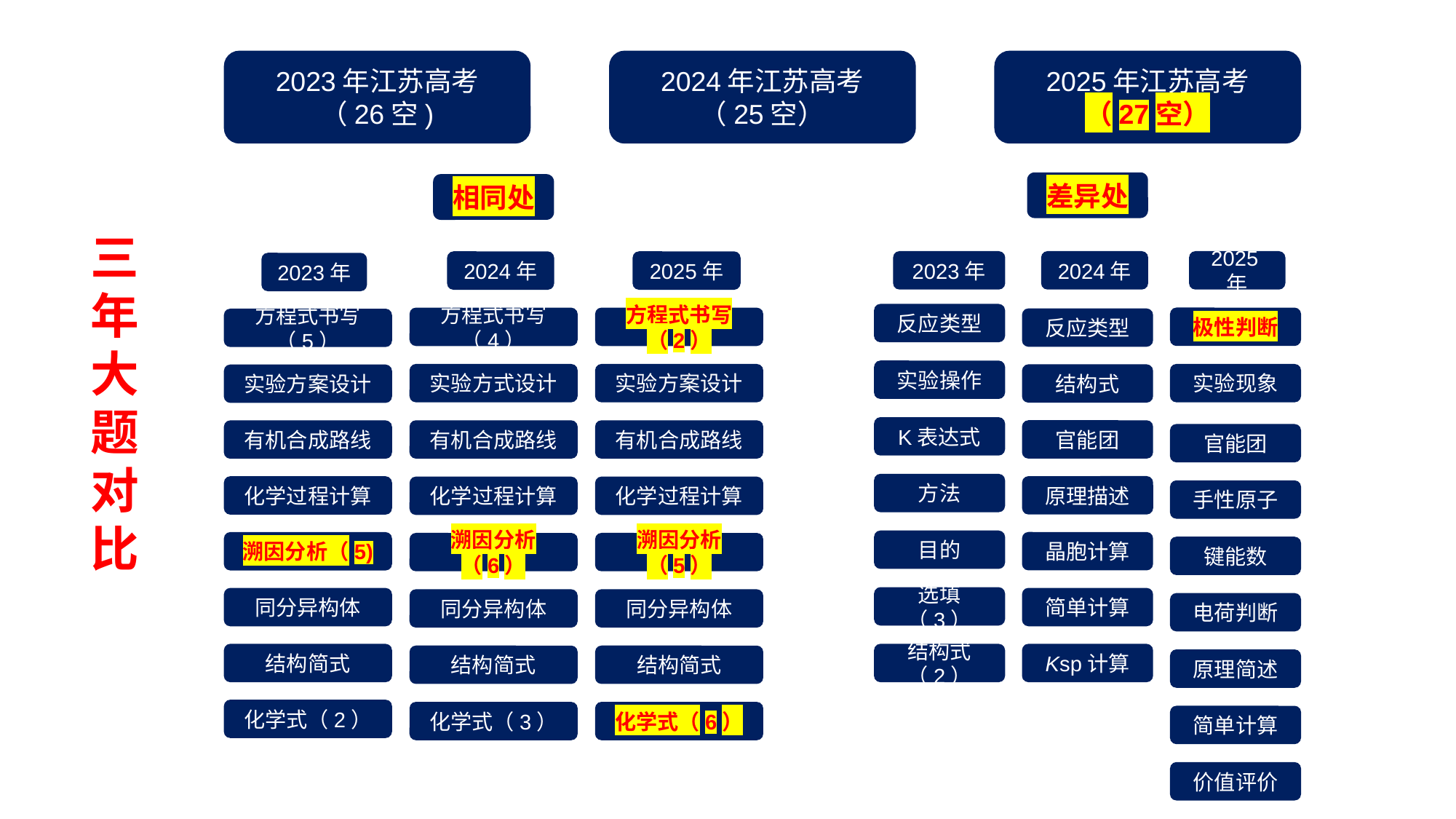

2024年江苏高考
（25空）
2025年江苏高考
（27空）
2023年江苏高考
（26空)
差异处
相同处
三
年
大
题
对
比
2023年
2024年
2025年
2024年
2025年
2023年
反应类型
极性判断
方程式书写（2）
方程式书写（4）
反应类型
方程式书写（5）
实验操作
实验现象
实验方案设计
实验方式设计
结构式
实验方案设计
K表达式
官能团
有机合成路线
有机合成路线
有机合成路线
官能团
方法
原理描述
化学过程计算
化学过程计算
化学过程计算
手性原子
目的
晶胞计算
溯因分析（5)
溯因分析（5）
溯因分析（6）
键能数
选填（3）
简单计算
同分异构体
同分异构体
同分异构体
电荷判断
结构简式
结构式（2）
Ksp计算
结构简式
结构简式
原理简述
化学式（2）
化学式（3）
化学式（6）
简单计算
价值评价